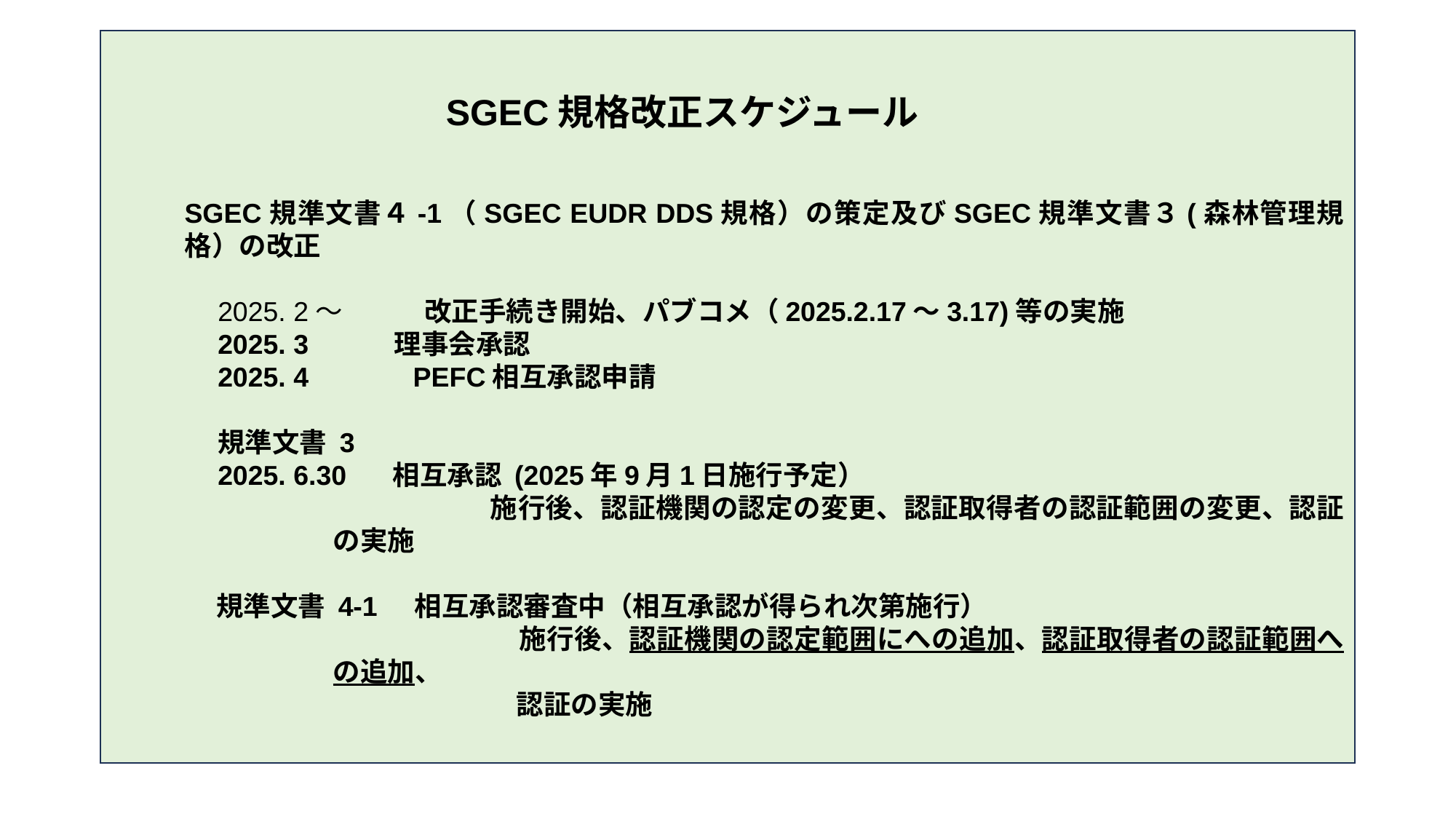

SGEC規格改正スケジュール

SGEC規準文書４-1（SGEC EUDR DDS規格）の策定及びSGEC規準文書３(森林管理規格）の改正

2025. 2～　　　改正手続き開始、パブコメ（2025.2.17～3.17)等の実施
2025. 3      　 理事会承認
2025. 4    　 　PEFC相互承認申請

規準文書 3
2025. 6.30　  相互承認 (2025年9月1日施行予定）
　　　　　　　　   　 施行後、認証機関の認定の変更、認証取得者の認証範囲の変更、認証の実施

規準文書 4-1    相互承認審査中（相互承認が得られ次第施行）
　　　　　　　　　　　施行後、認証機関の認定範囲にへの追加、認証取得者の認証範囲への追加、
　　　　　　　　　　　認証の実施